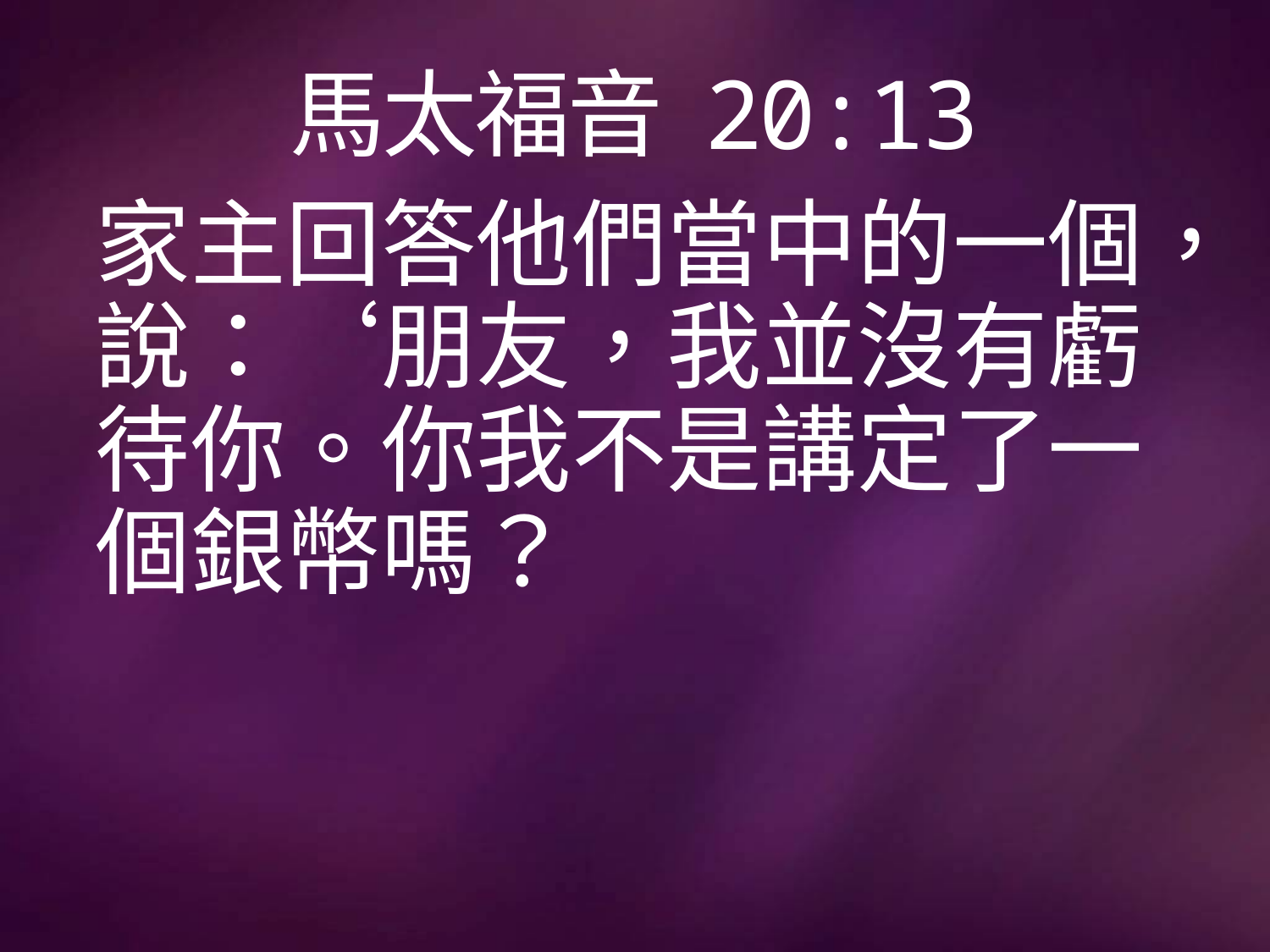

# 馬太福音 20:13
家主回答他們當中的一個，說：‘朋友，我並沒有虧待你。你我不是講定了一個銀幣嗎？